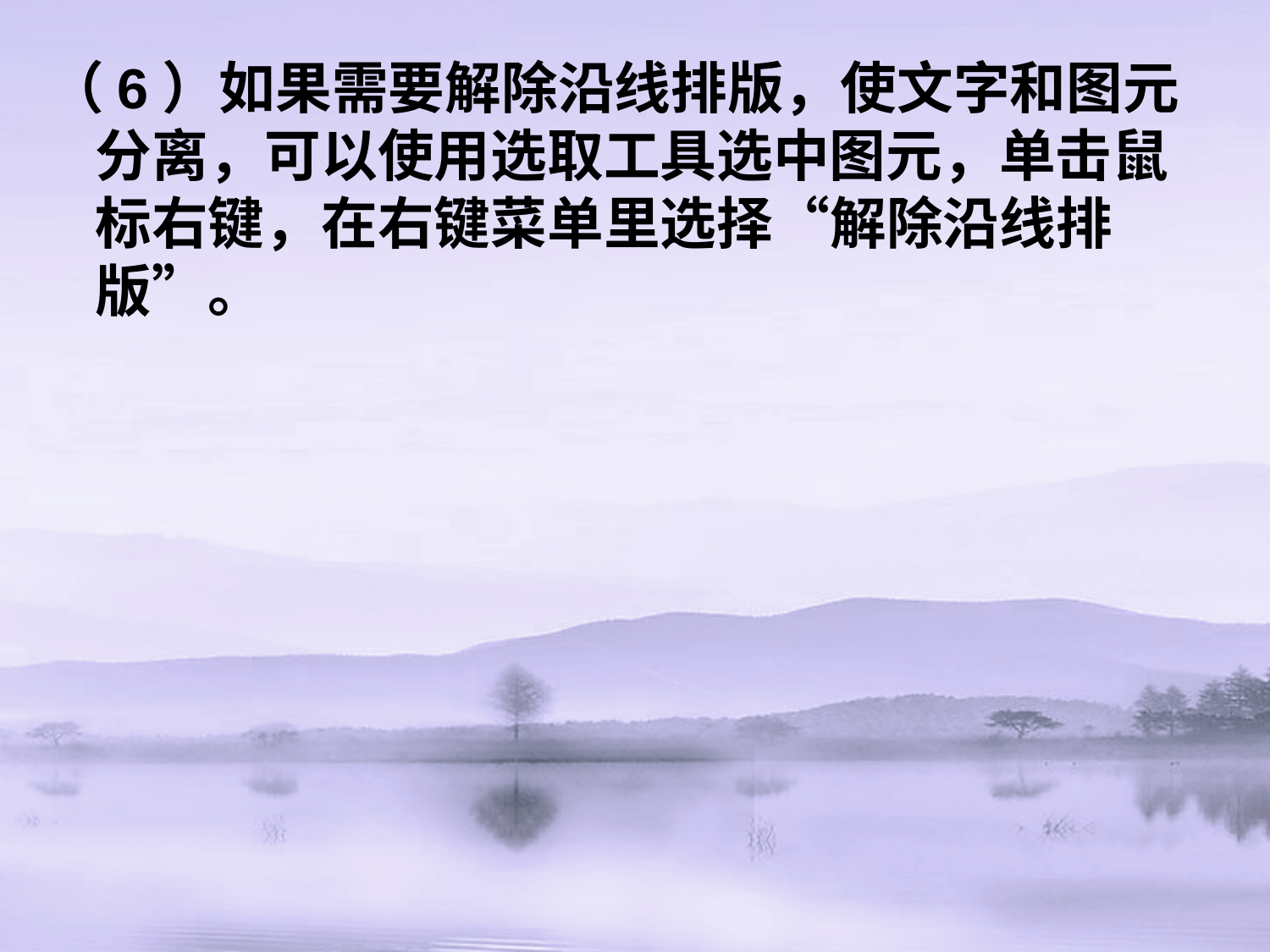

（6）如果需要解除沿线排版，使文字和图元分离，可以使用选取工具选中图元，单击鼠标右键，在右键菜单里选择“解除沿线排版”。